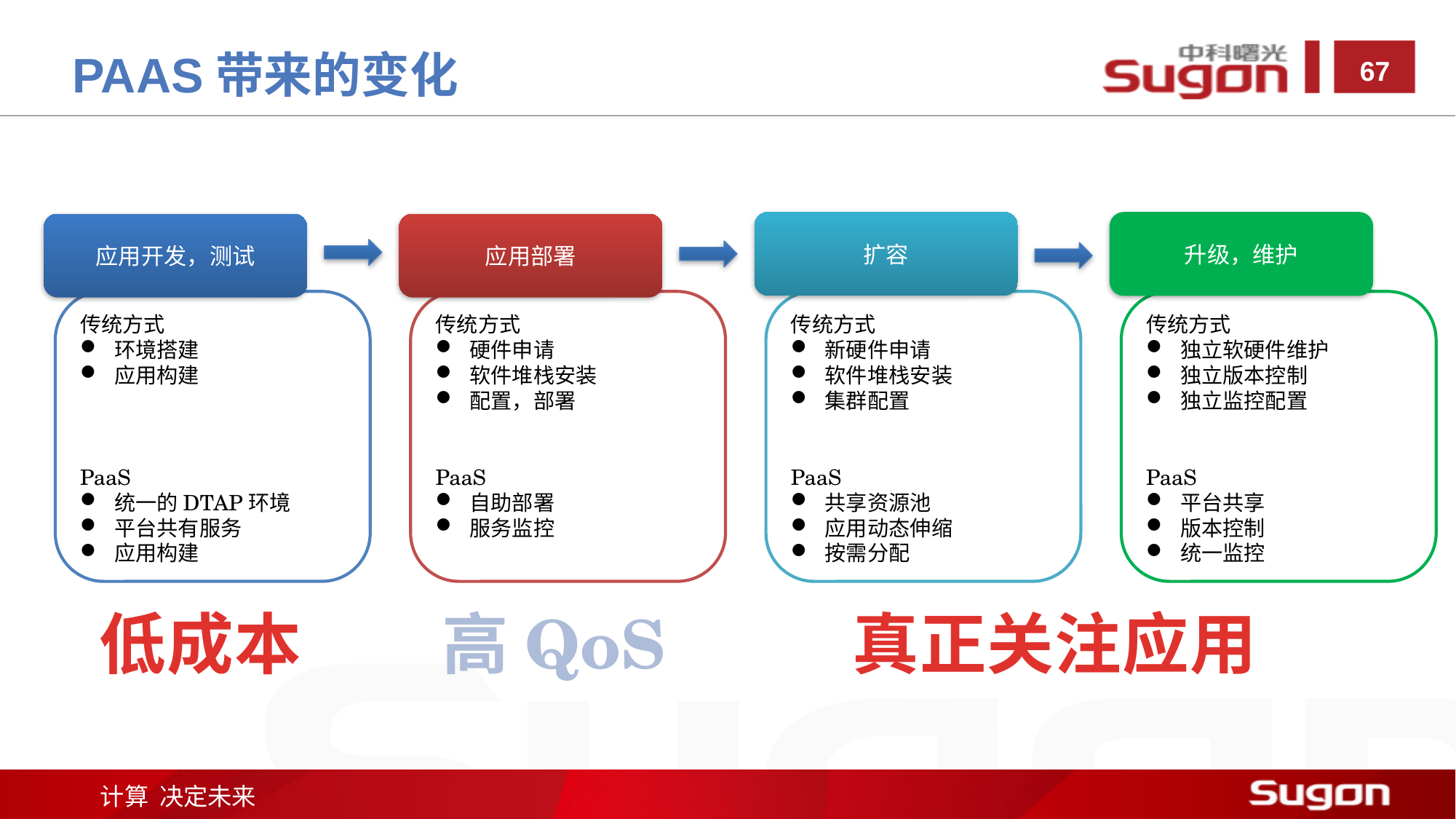

PaaS带来的变化
扩容
升级，维护
应用开发，测试
应用部署

传统方式
环境搭建
应用构建

PaaS
统一的DTAP环境
平台共有服务
应用构建
传统方式
硬件申请
软件堆栈安装
配置，部署

PaaS
自助部署
服务监控
传统方式
新硬件申请
软件堆栈安装
集群配置

PaaS
共享资源池
应用动态伸缩
按需分配
传统方式
独立软硬件维护
独立版本控制
独立监控配置

PaaS
平台共享
版本控制
统一监控
低成本
高QoS
真正关注应用